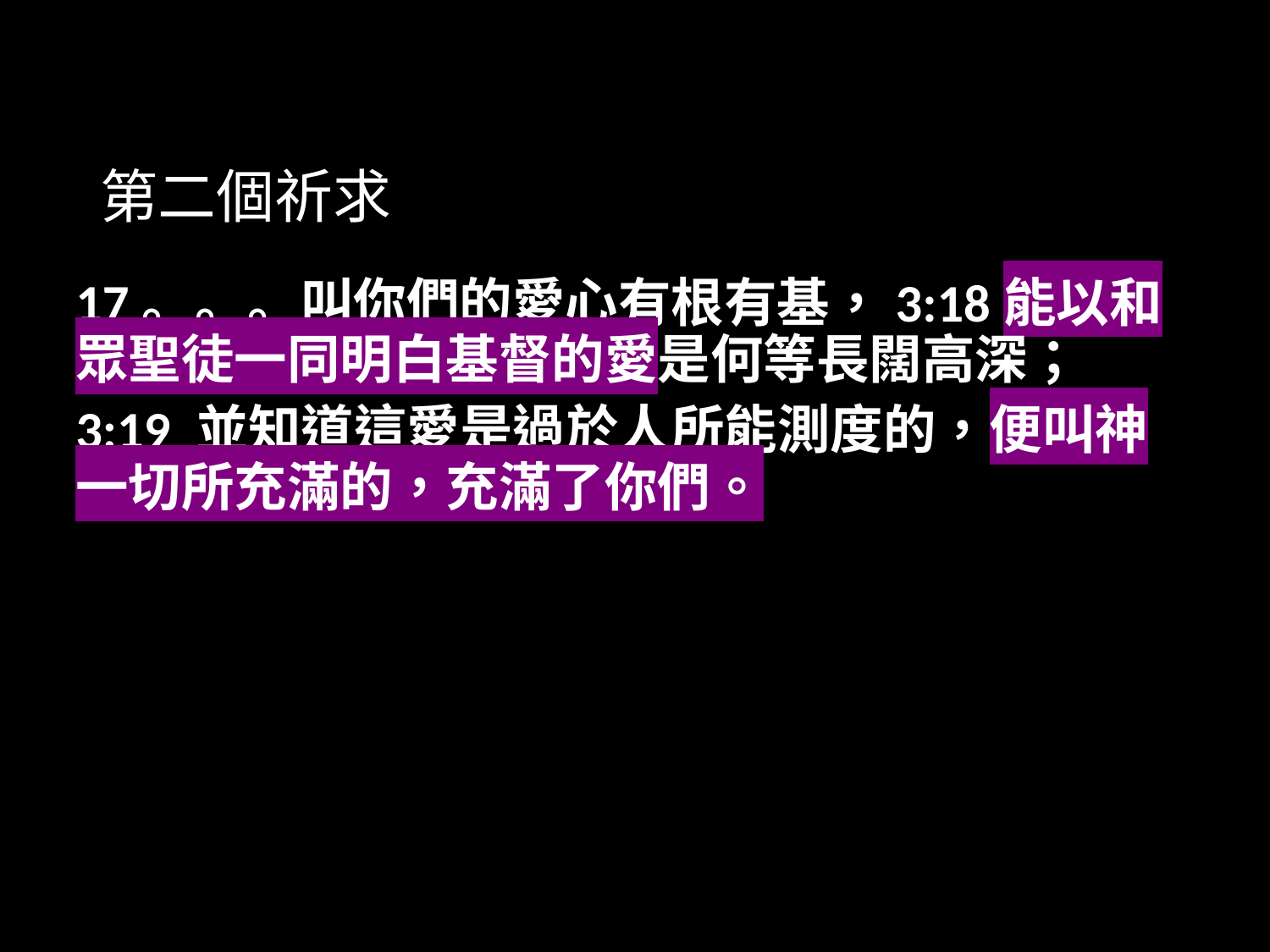

# 第二個祈求
17。。。叫你們的愛心有根有基，3:18能以和眾聖徒一同明白基督的愛是何等長闊高深；
3:19 並知道這愛是過於人所能測度的，便叫神一切所充滿的，充滿了你們。